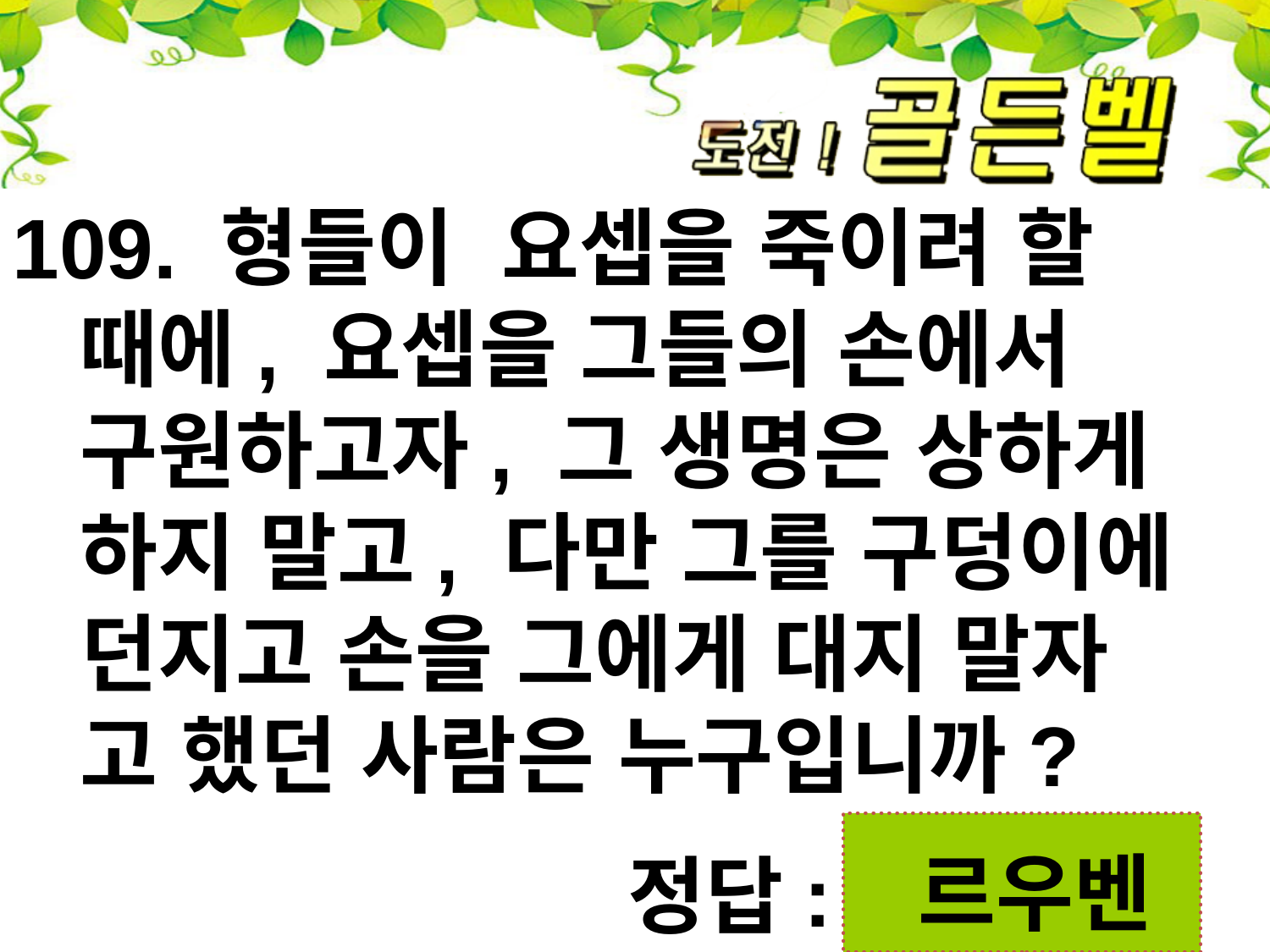

109. 형들이  요셉을 죽이려 할
  때에, 요셉을 그들의 손에서
  구원하고자, 그 생명은 상하게
  하지 말고, 다만 그를 구덩이에
  던지고 손을 그에게 대지 말자
  고 했던 사람은 누구입니까?
 르우벤
정답: